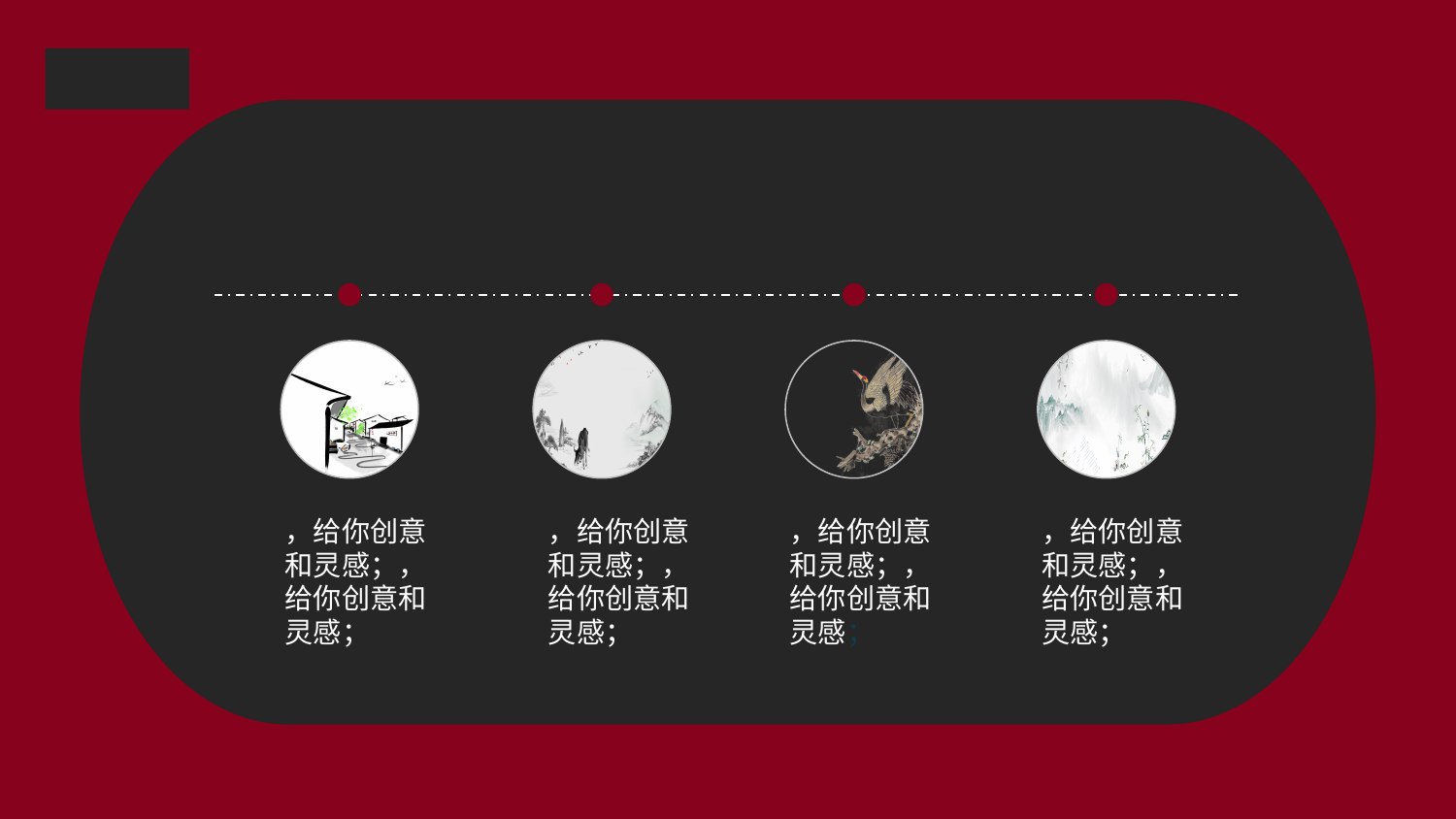

，给你创意和灵感；，给你创意和灵感；
，给你创意和灵感；，给你创意和灵感；
，给你创意和灵感；，给你创意和灵感；
，给你创意和灵感；，给你创意和灵感；